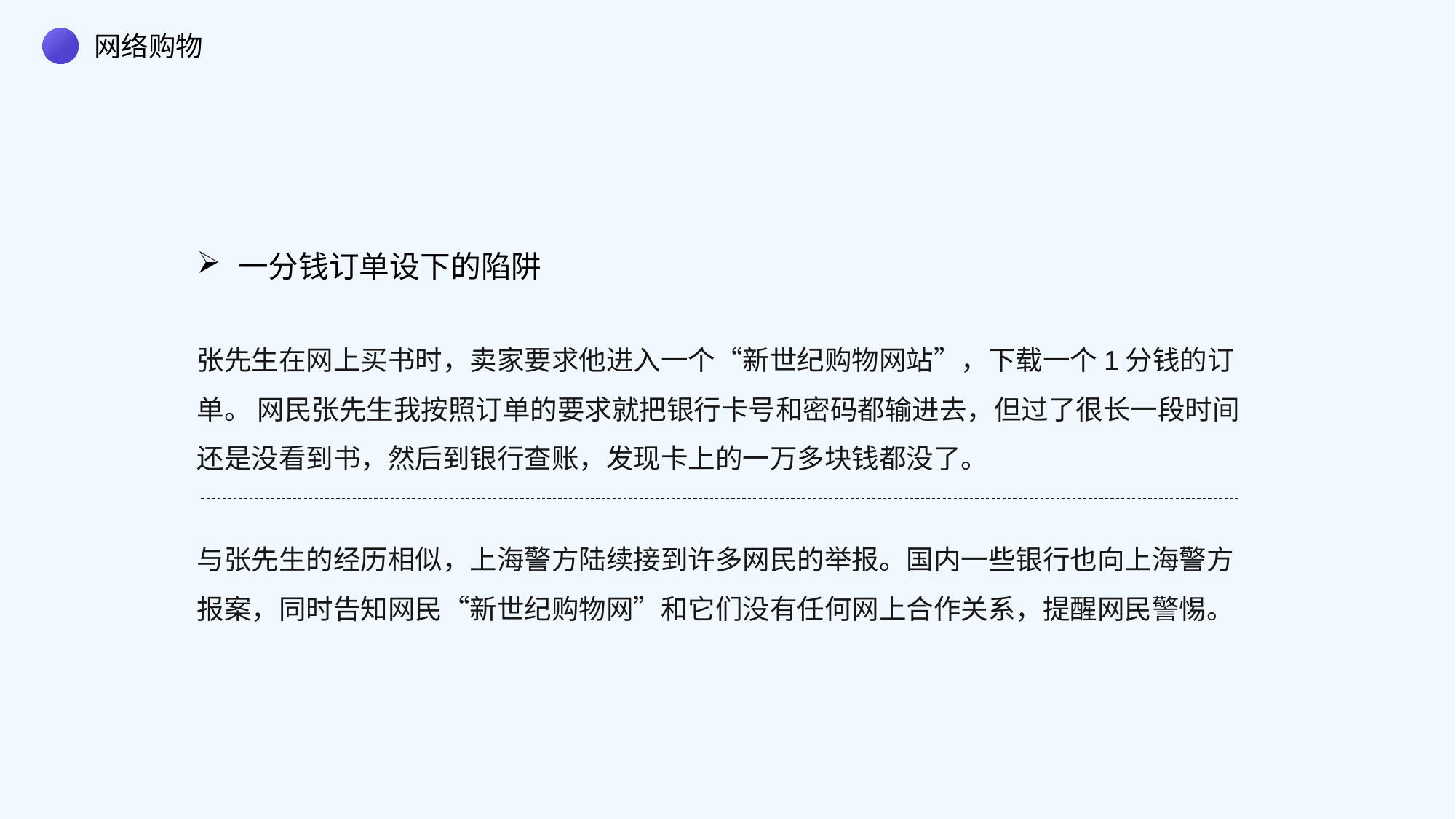

一分钱订单设下的陷阱
张先生在网上买书时，卖家要求他进入一个“新世纪购物网站”，下载一个1分钱的订单。 网民张先生我按照订单的要求就把银行卡号和密码都输进去，但过了很长一段时间还是没看到书，然后到银行查账，发现卡上的一万多块钱都没了。
与张先生的经历相似，上海警方陆续接到许多网民的举报。国内一些银行也向上海警方报案，同时告知网民“新世纪购物网”和它们没有任何网上合作关系，提醒网民警惕。